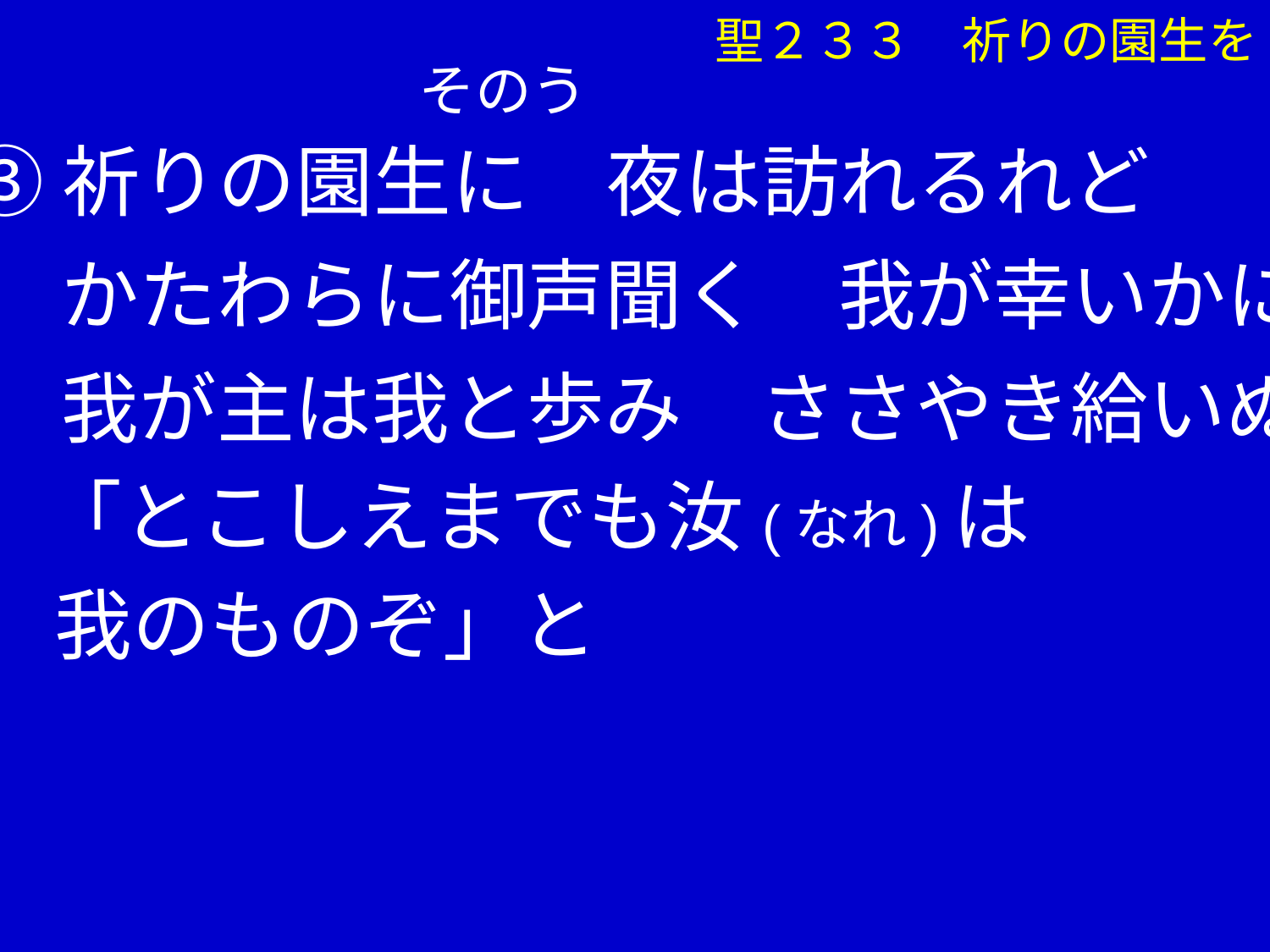

聖２３３　祈りの園生を
　　　　　　　　そのう
③祈りの園生に　夜は訪れるれど
　 かたわらに御声聞く　我が幸いかに
　 我が主は我と歩み　ささやき給いぬ
　「とこしえまでも汝(なれ)は
    我のものぞ」と